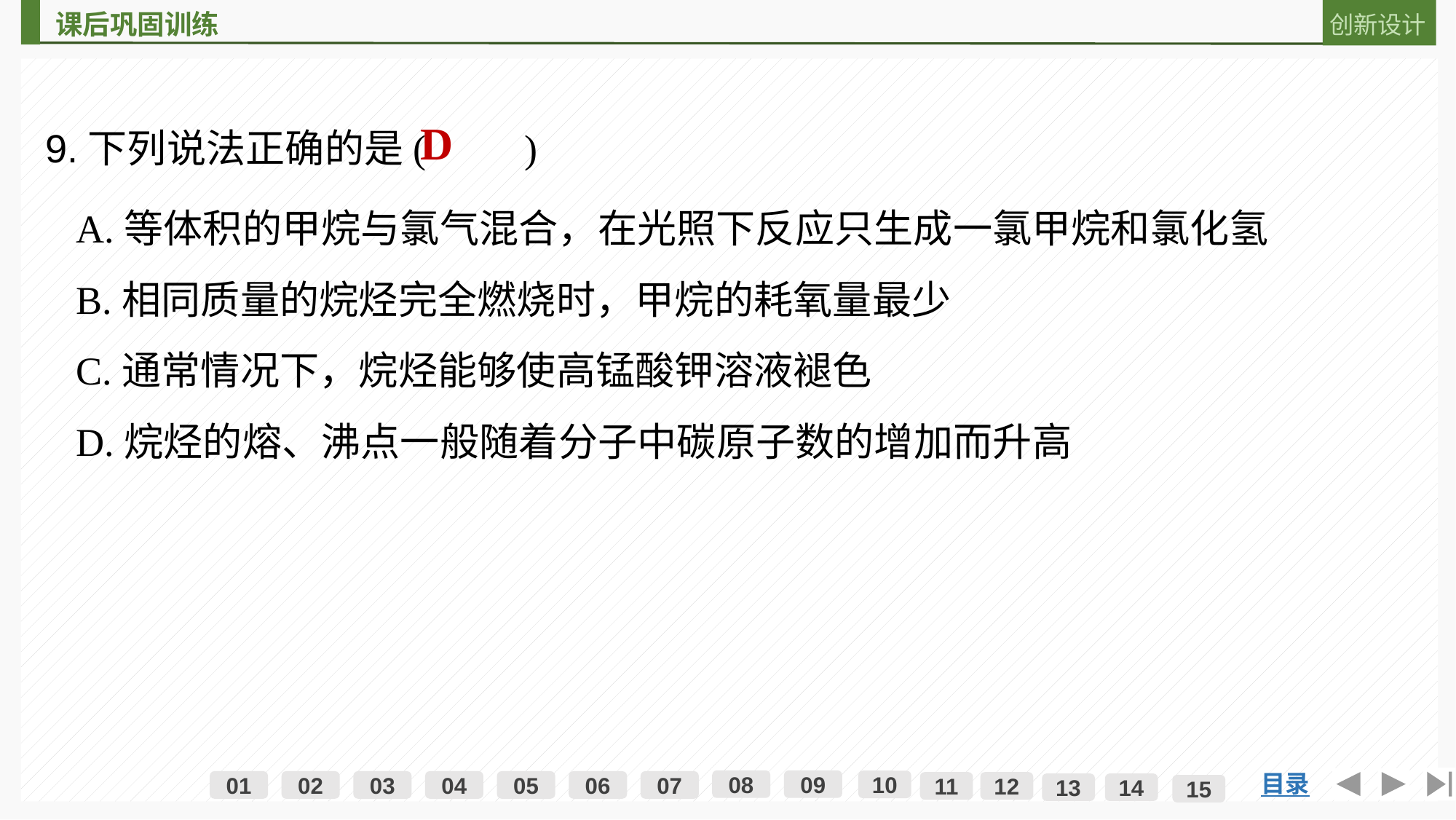

9.下列说法正确的是(　　)
D
A.等体积的甲烷与氯气混合，在光照下反应只生成一氯甲烷和氯化氢
B.相同质量的烷烃完全燃烧时，甲烷的耗氧量最少
C.通常情况下，烷烃能够使高锰酸钾溶液褪色
D.烷烃的熔、沸点一般随着分子中碳原子数的增加而升高